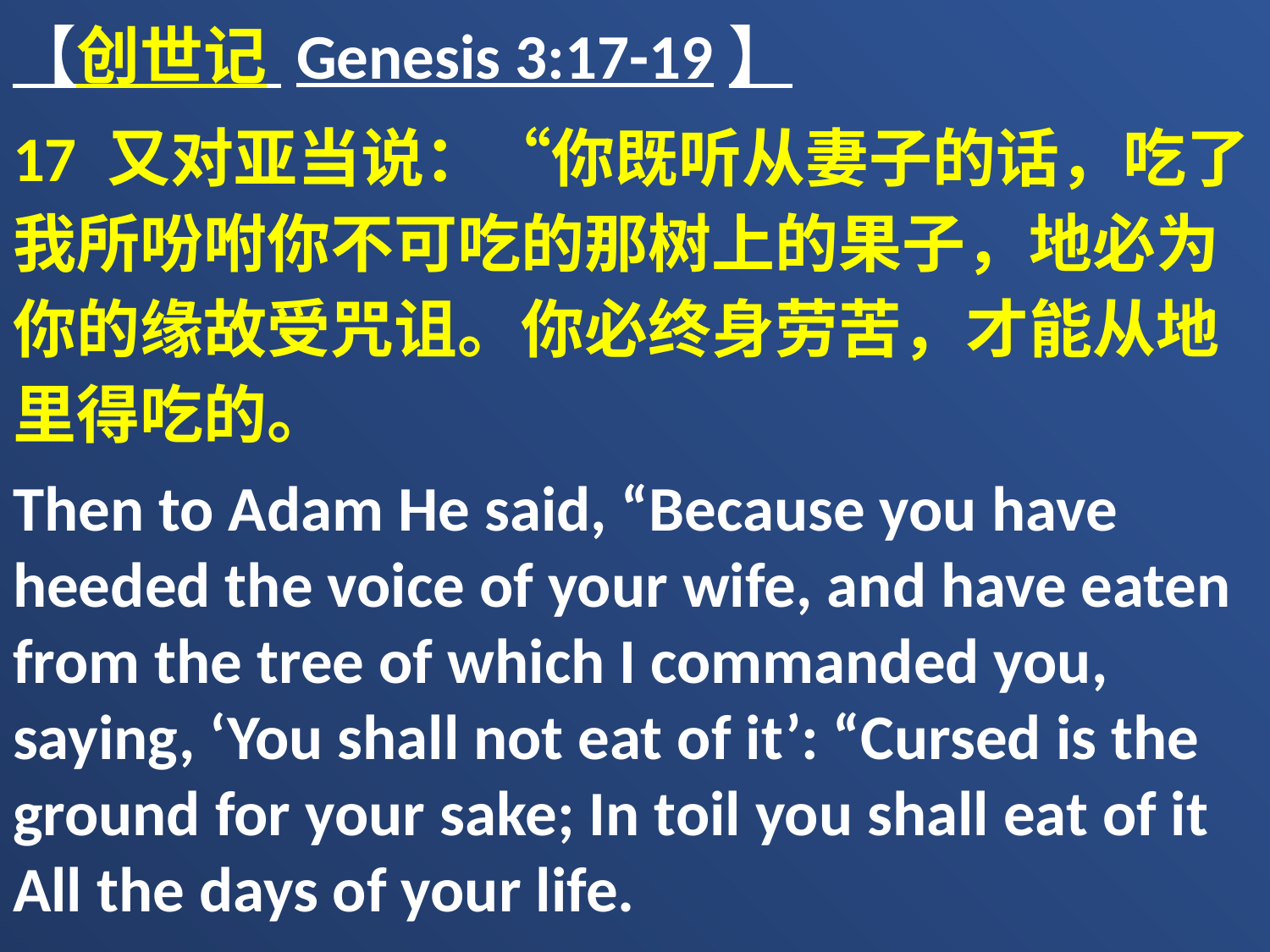

【创世记 Genesis 3:17-19】
17 又对亚当说：“你既听从妻子的话，吃了我所吩咐你不可吃的那树上的果子，地必为你的缘故受咒诅。你必终身劳苦，才能从地里得吃的。
Then to Adam He said, “Because you have heeded the voice of your wife, and have eaten from the tree of which I commanded you, saying, ‘You shall not eat of it’: “Cursed is the ground for your sake; In toil you shall eat of it All the days of your life.